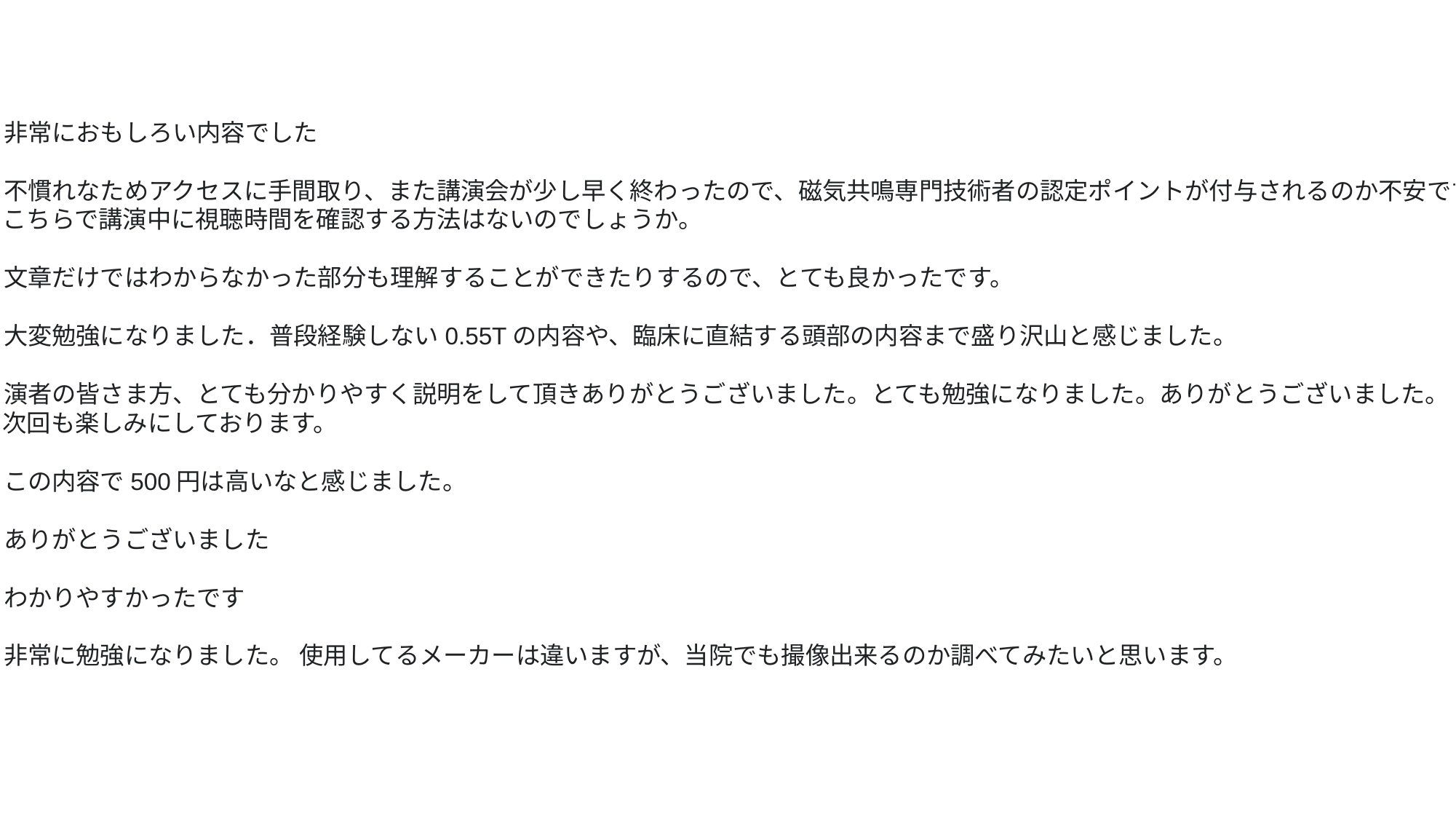

非常におもしろい内容でした

不慣れなためアクセスに手間取り、また講演会が少し早く終わったので、磁気共鳴専門技術者の認定ポイントが付与されるのか不安です。
     こちらで講演中に視聴時間を確認する方法はないのでしょうか。

文章だけではわからなかった部分も理解することができたりするので、とても良かったです。

大変勉強になりました．普段経験しない0.55Tの内容や、臨床に直結する頭部の内容まで盛り沢山と感じました。

演者の皆さま方、とても分かりやすく説明をして頂きありがとうございました。とても勉強になりました。ありがとうございました。
     次回も楽しみにしております。

この内容で500円は高いなと感じました。

ありがとうございました

わかりやすかったです

非常に勉強になりました。 使用してるメーカーは違いますが、当院でも撮像出来るのか調べてみたいと思います。